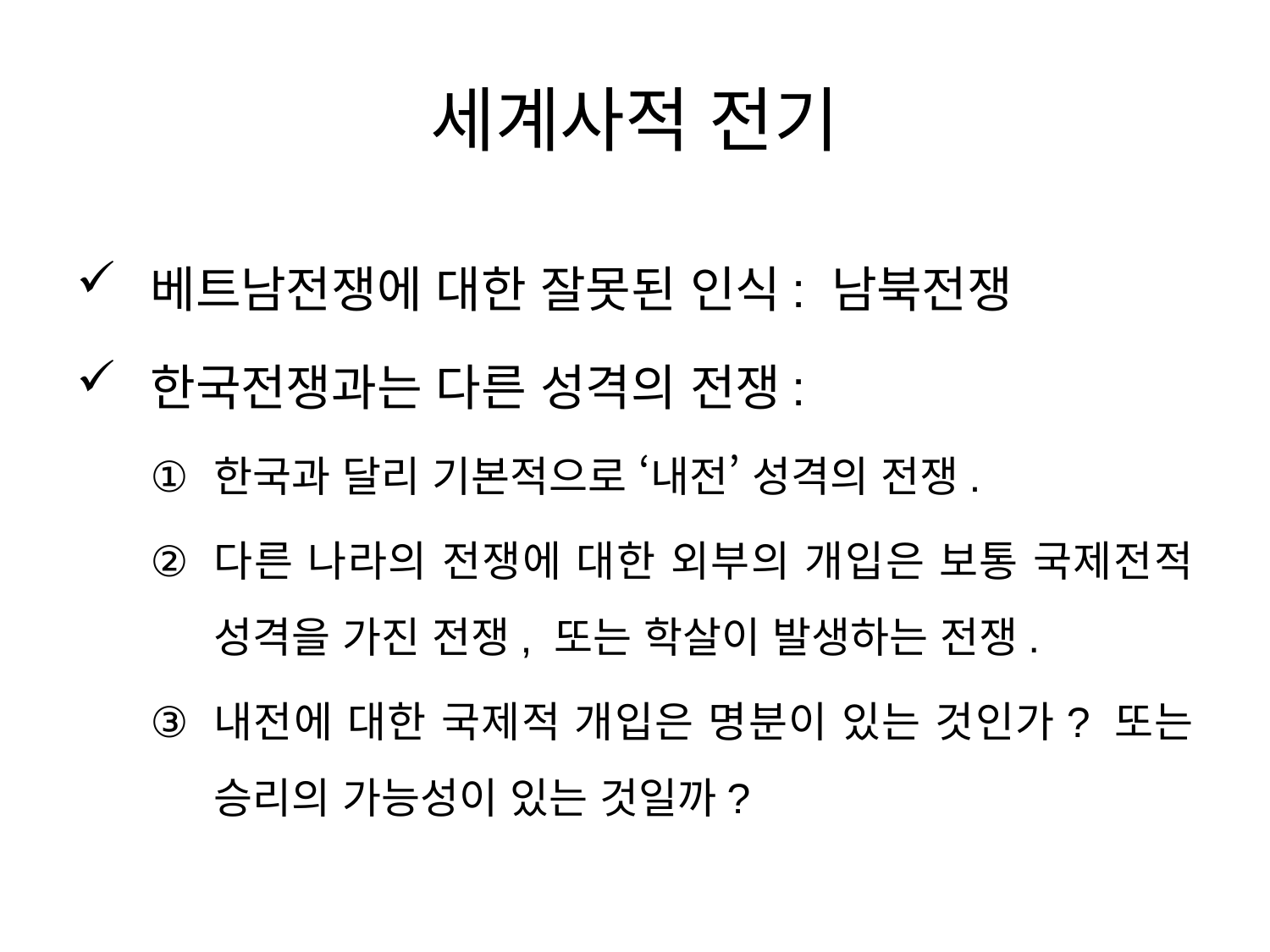

# 세계사적 전기
베트남전쟁에 대한 잘못된 인식: 남북전쟁
한국전쟁과는 다른 성격의 전쟁:
한국과 달리 기본적으로 ‘내전’ 성격의 전쟁.
다른 나라의 전쟁에 대한 외부의 개입은 보통 국제전적 성격을 가진 전쟁, 또는 학살이 발생하는 전쟁.
내전에 대한 국제적 개입은 명분이 있는 것인가? 또는 승리의 가능성이 있는 것일까?